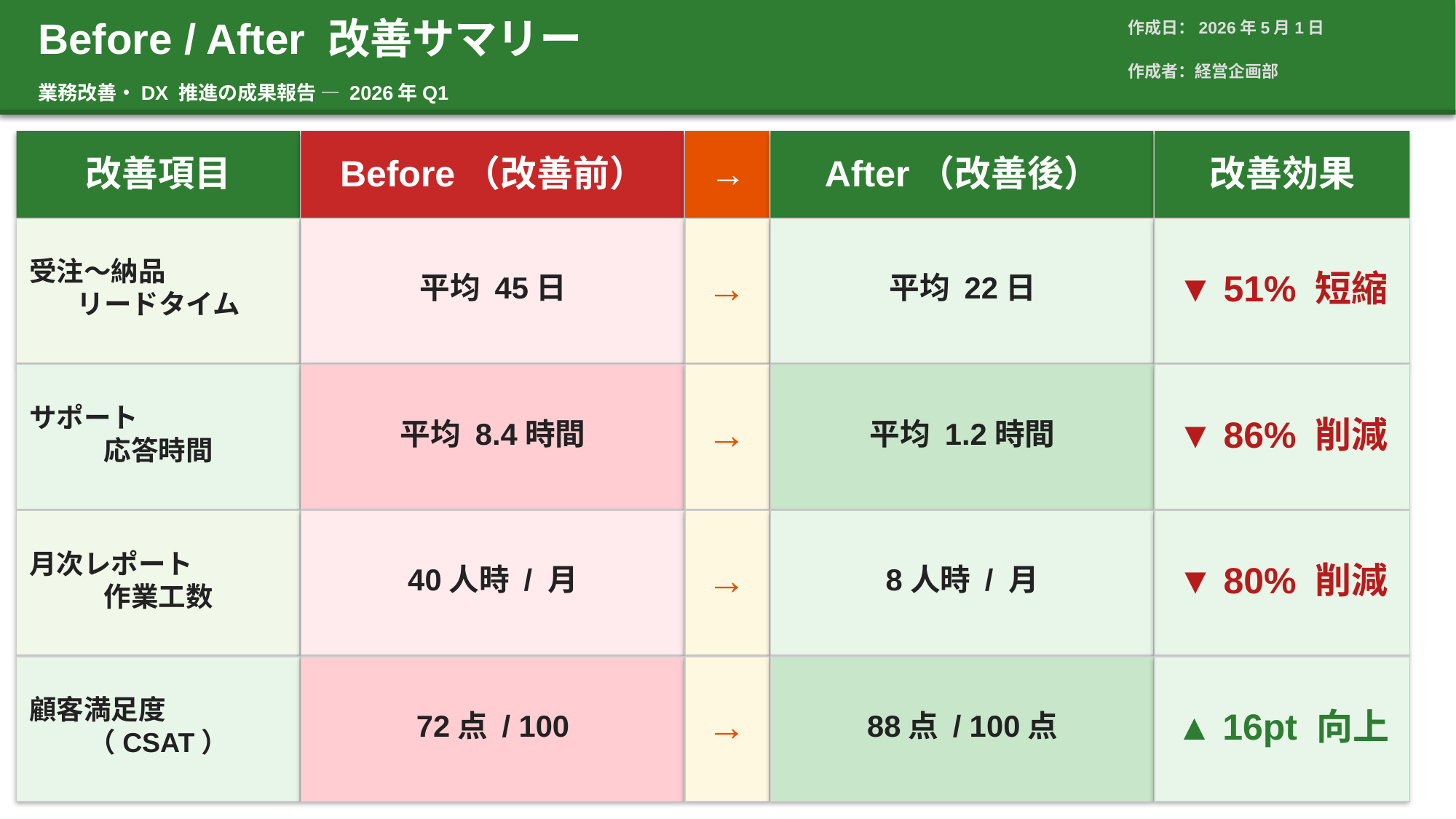

Before / After 改善サマリー
作成日：2026年5月1日
作成者：経営企画部
業務改善・DX 推進の成果報告 — 2026年Q1

改善項目
Before（改善前）
→
After（改善後）
改善効果

受注〜納品
リードタイム
→
▼ 51% 短縮
平均 45日
平均 22日

サポート
応答時間
→
▼ 86% 削減
平均 8.4時間
平均 1.2時間

月次レポート
作業工数
→
▼ 80% 削減
40人時 / 月
8人時 / 月

顧客満足度
（CSAT）
→
▲ 16pt 向上
72点 / 100
88点 / 100点